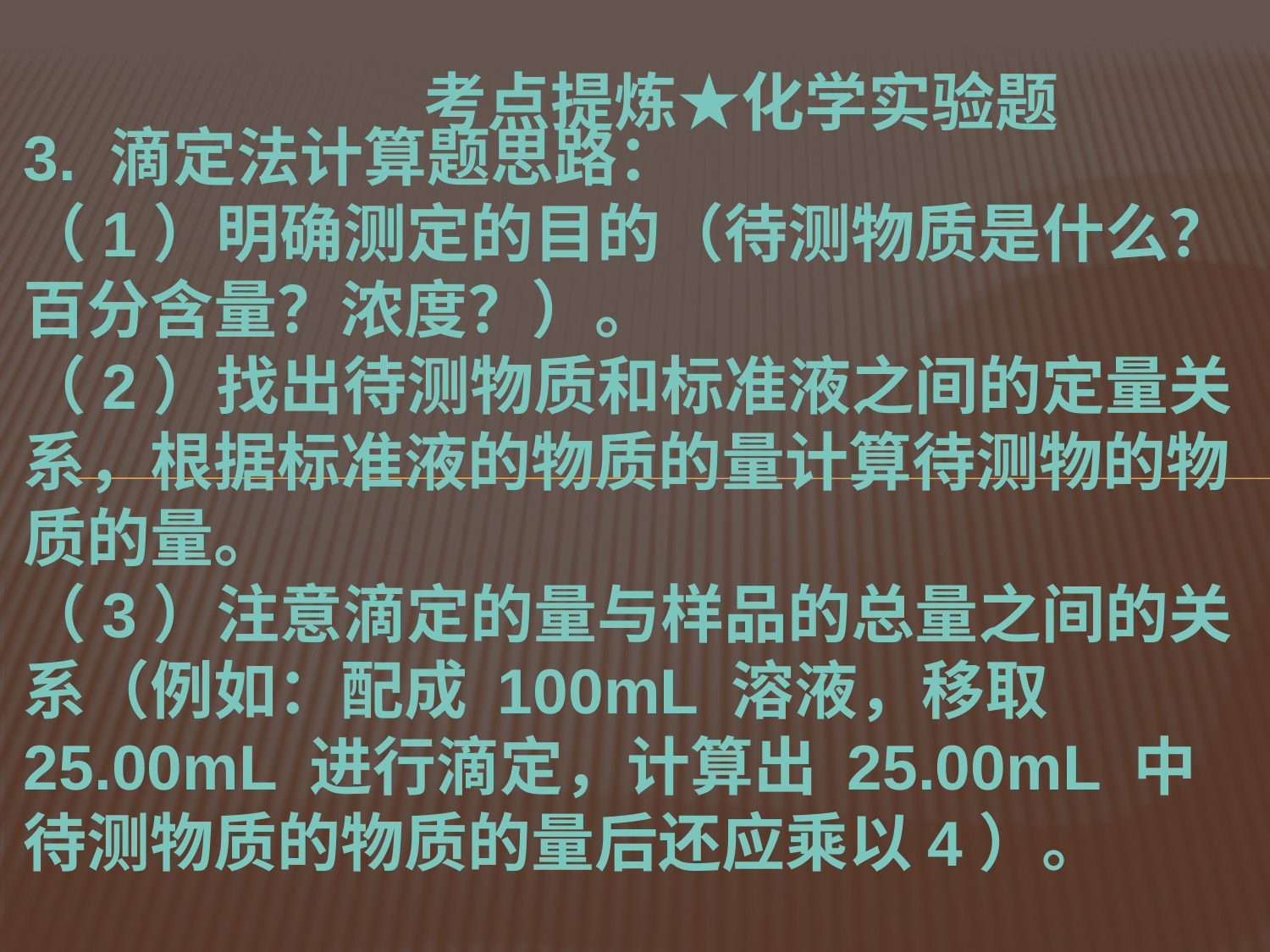

考点提炼★化学实验题
3. 滴定法计算题思路：
（1）明确测定的目的（待测物质是什么？百分含量？浓度？）。
（2）找出待测物质和标准液之间的定量关系，根据标准液的物质的量计算待测物的物质的量。
（3）注意滴定的量与样品的总量之间的关系（例如：配成 100mL 溶液，移取 25.00mL 进行滴定，计算出 25.00mL 中待测物质的物质的量后还应乘以4）。